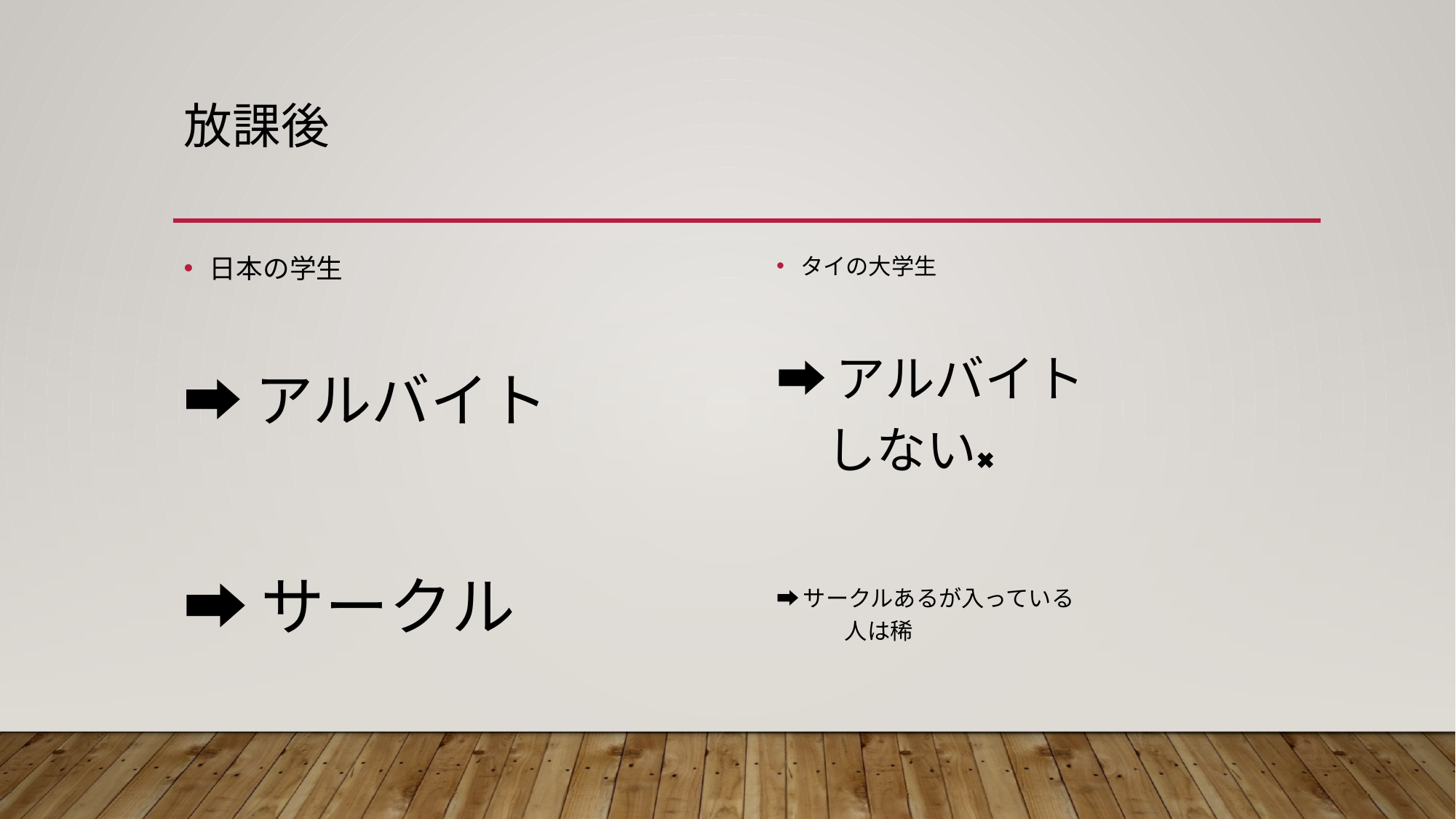

# 放課後
日本の学生

➡アルバイト

➡サークル
タイの大学生

➡アルバイト　　　　　しない✖

➡サークルあるが入っている　　　　　　　　　　　　　人は稀